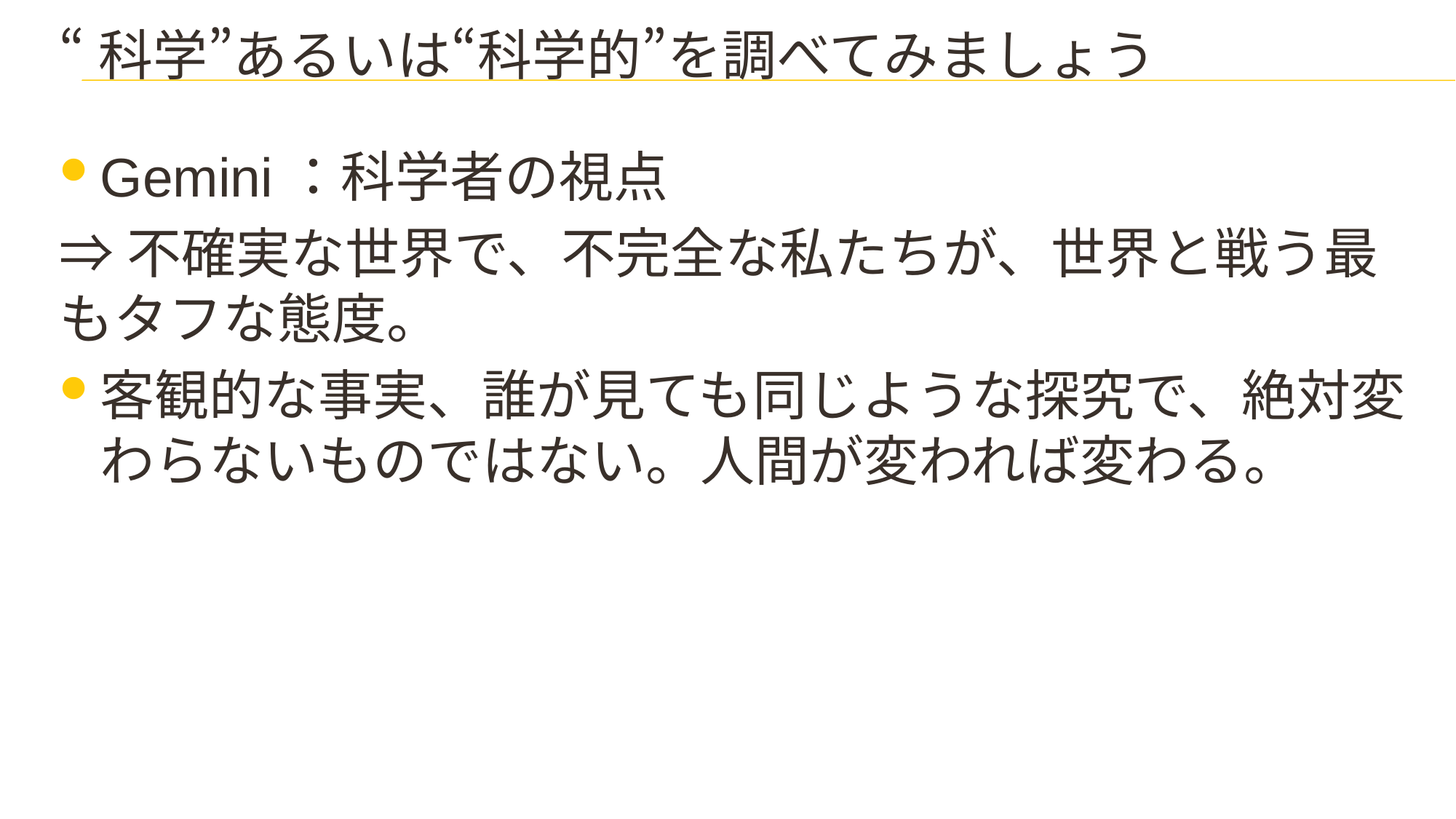

# “科学”あるいは“科学的”を調べてみましょう
Gemini：科学者の視点
⇒不確実な世界で、不完全な私たちが、世界と戦う最もタフな態度。
客観的な事実、誰が見ても同じような探究で、絶対変わらないものではない。人間が変われば変わる。